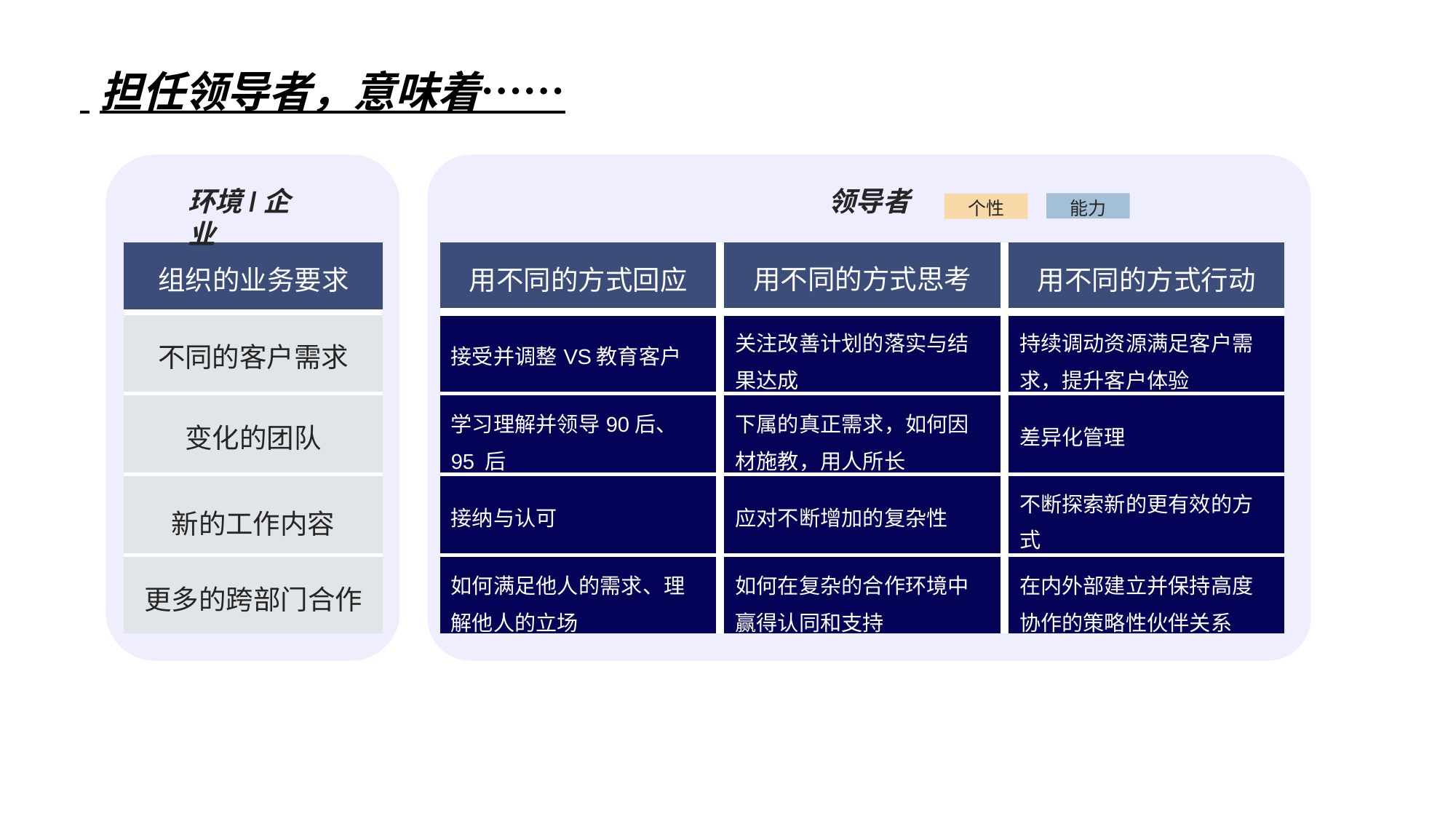

# 担任领导者，意味着……

环境/企业
领导者
能力
个性
| 组织的业务要求 |
| --- |
| 不同的客户需求 |
| 变化的团队 |
| 新的工作内容 |
| 更多的跨部门合作 |
| 用不同的方式回应 | 用不同的方式思考 | 用不同的方式行动 |
| --- | --- | --- |
| 接受并调整VS教育客户 | 关注改善计划的落实与结 果达成 | 持续调动资源满足客户需 求，提升客户体验 |
| 学习理解并领导90后、95 后 | 下属的真正需求，如何因 材施教，用人所长 | 差异化管理 |
| 接纳与认可 | 应对不断增加的复杂性 | 不断探索新的更有效的方 式 |
| 如何满足他人的需求、理 解他人的立场 | 如何在复杂的合作环境中 赢得认同和支持 | 在内外部建立并保持高度 协作的策略性伙伴关系 |